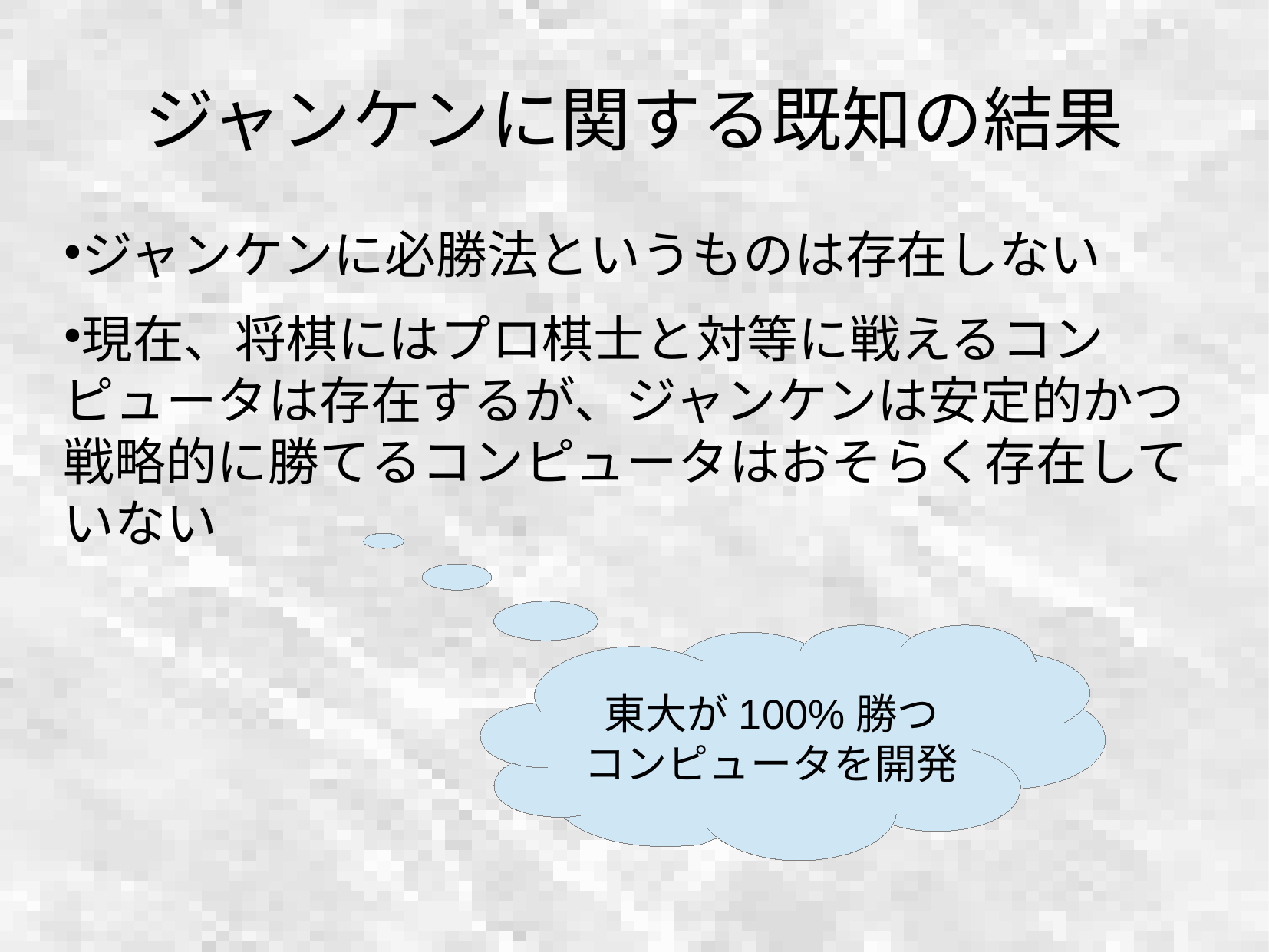

ジャンケンに関する既知の結果
ジャンケンに必勝法というものは存在しない
現在、将棋にはプロ棋士と対等に戦えるコンピュータは存在するが、ジャンケンは安定的かつ戦略的に勝てるコンピュータはおそらく存在していない
東大が100%勝つ
コンピュータを開発